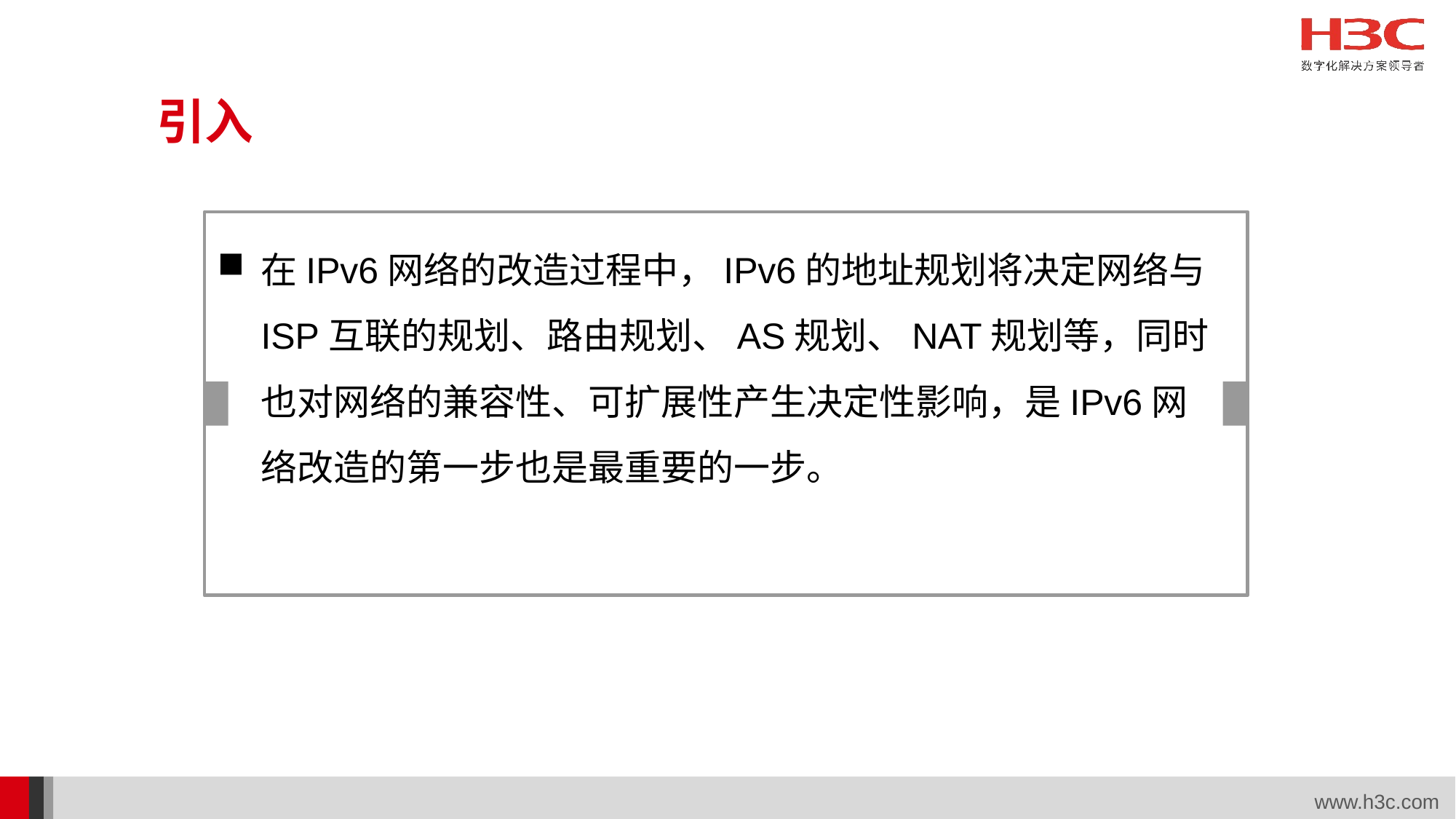

引入

在IPv6网络的改造过程中，IPv6的地址规划将决定网络与ISP互联的规划、路由规划、AS规划、NAT规划等，同时也对网络的兼容性、可扩展性产生决定性影响，是IPv6网络改造的第一步也是最重要的一步。